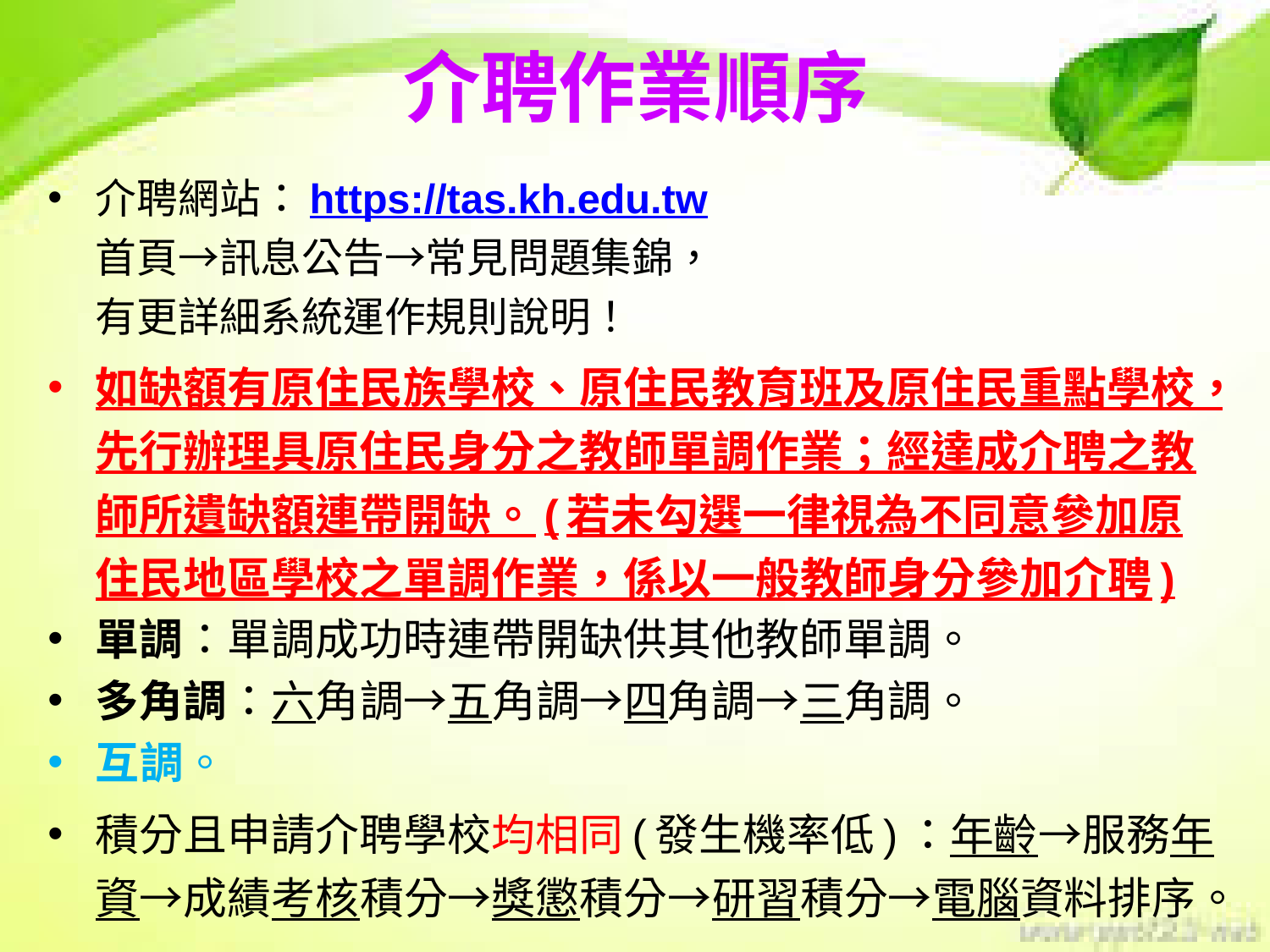

# 介聘作業順序
介聘網站：https://tas.kh.edu.tw
首頁→訊息公告→常見問題集錦，
有更詳細系統運作規則說明！
如缺額有原住民族學校、原住民教育班及原住民重點學校，先行辦理具原住民身分之教師單調作業；經達成介聘之教師所遺缺額連帶開缺。(若未勾選一律視為不同意參加原住民地區學校之單調作業，係以一般教師身分參加介聘)
單調：單調成功時連帶開缺供其他教師單調。
多角調：六角調→五角調→四角調→三角調。
互調。
積分且申請介聘學校均相同(發生機率低)：年齡→服務年資→成績考核積分→獎懲積分→研習積分→電腦資料排序。